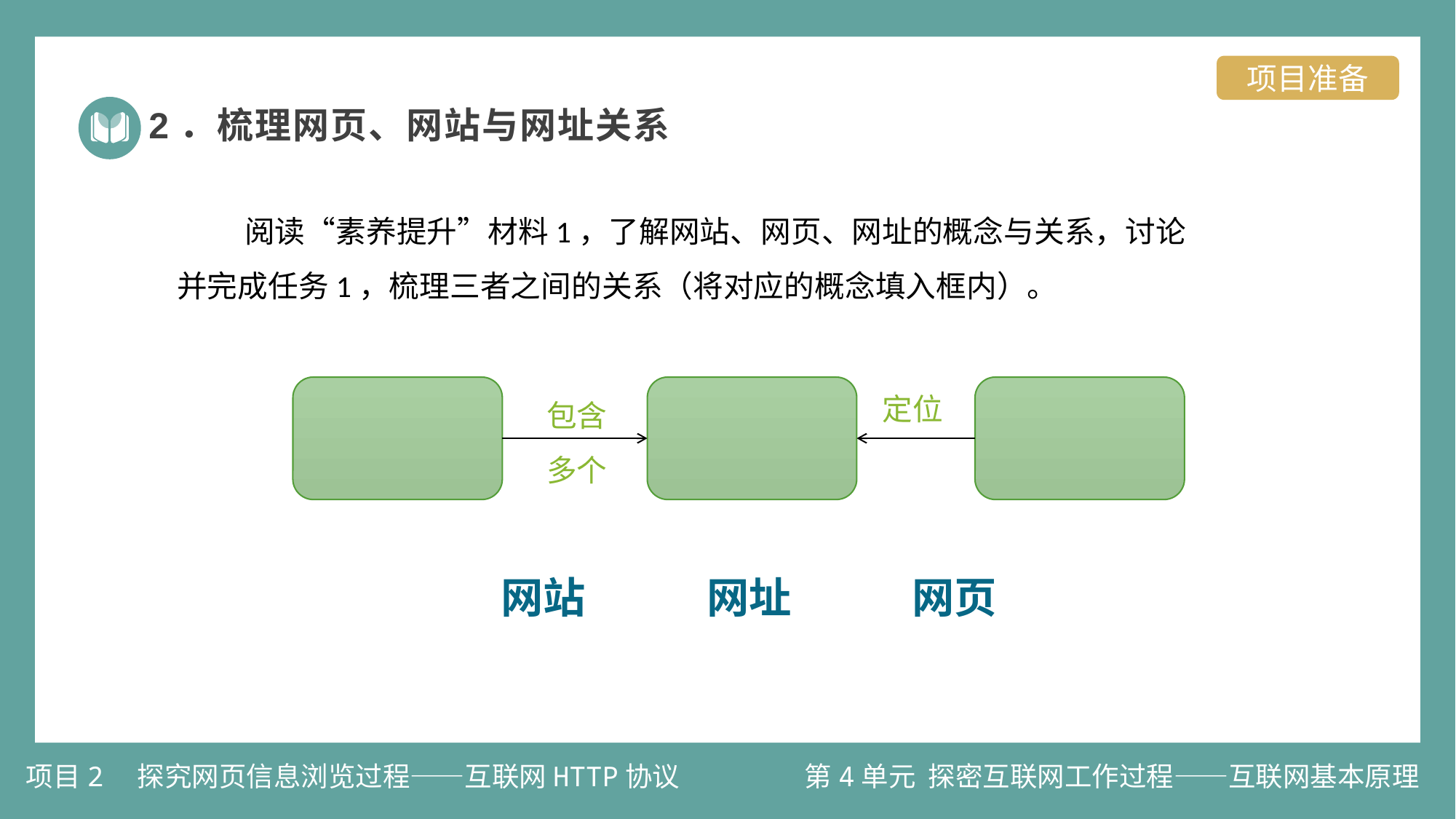

项目准备

  2．梳理网页、网站与网址关系
         阅读“素养提升”材料1，了解网站、网页、网址的概念与关系，讨论并完成任务1，梳理三者之间的关系（将对应的概念填入框内）。
包含多个

定位
网站
网址
网页